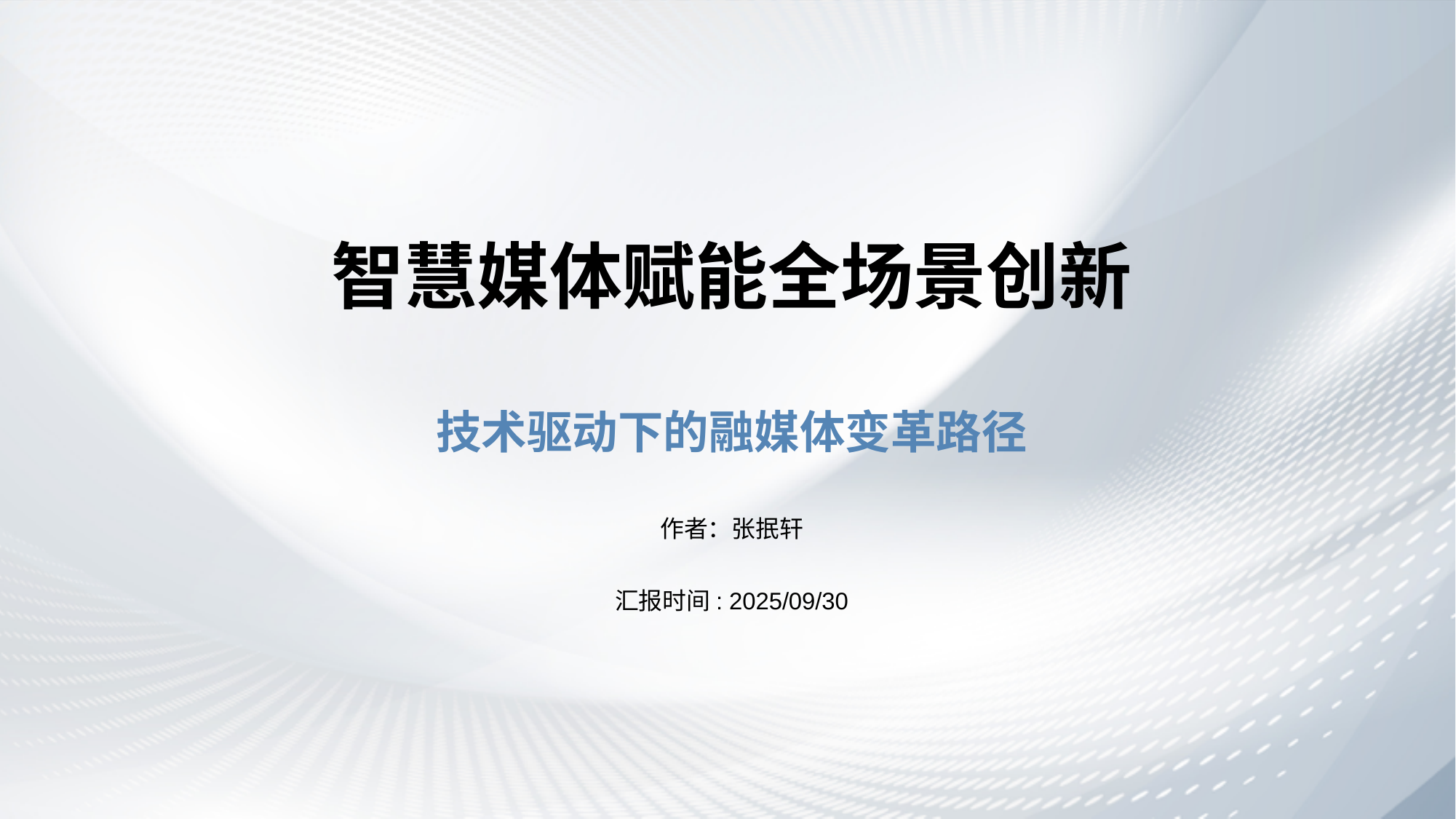

智慧媒体赋能全场景创新
技术驱动下的融媒体变革路径

作者：张抿轩

汇报时间: 2025/09/30